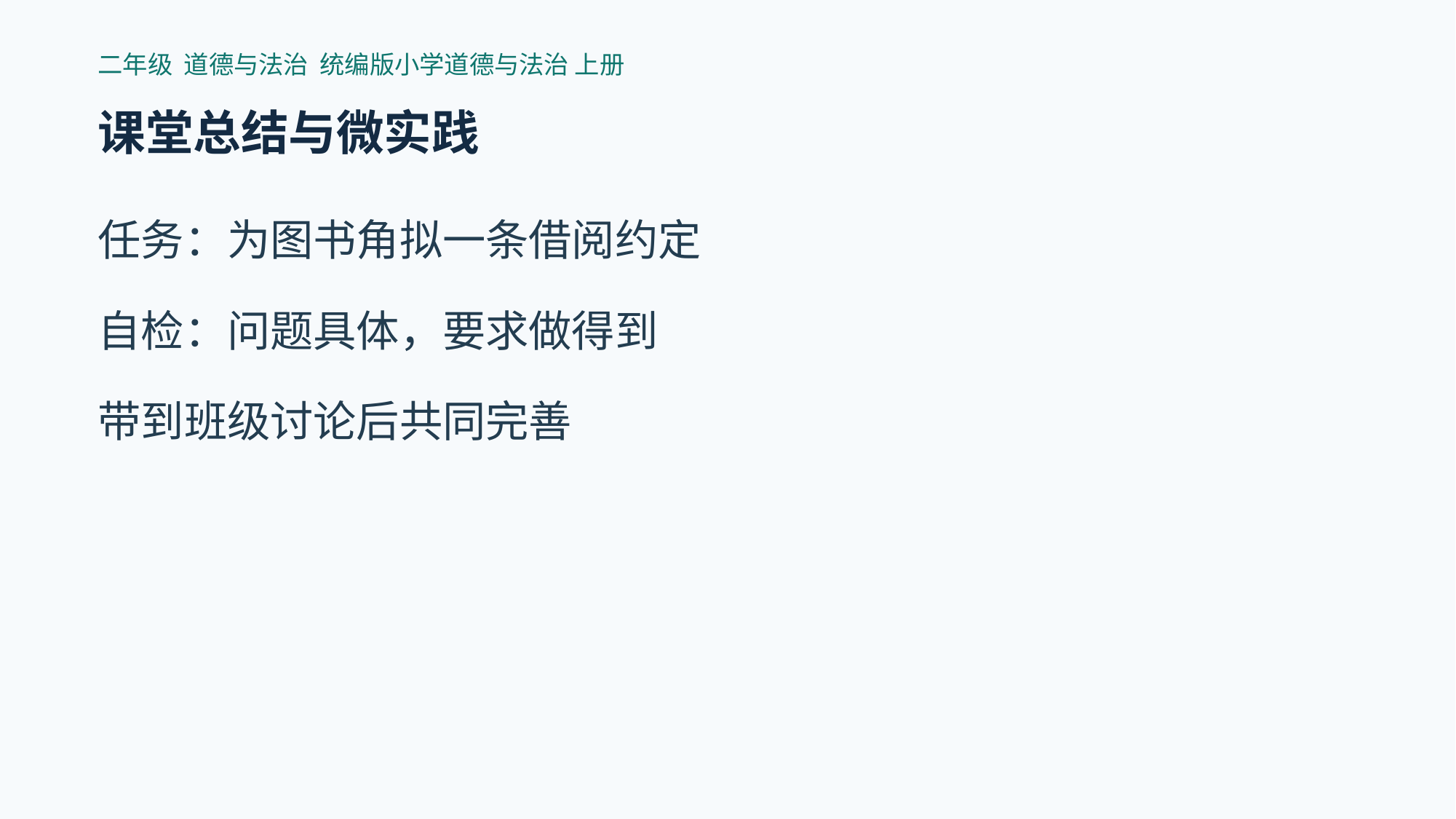

二年级  道德与法治  统编版小学道德与法治 上册
课堂总结与微实践
任务：为图书角拟一条借阅约定
自检：问题具体，要求做得到
带到班级讨论后共同完善